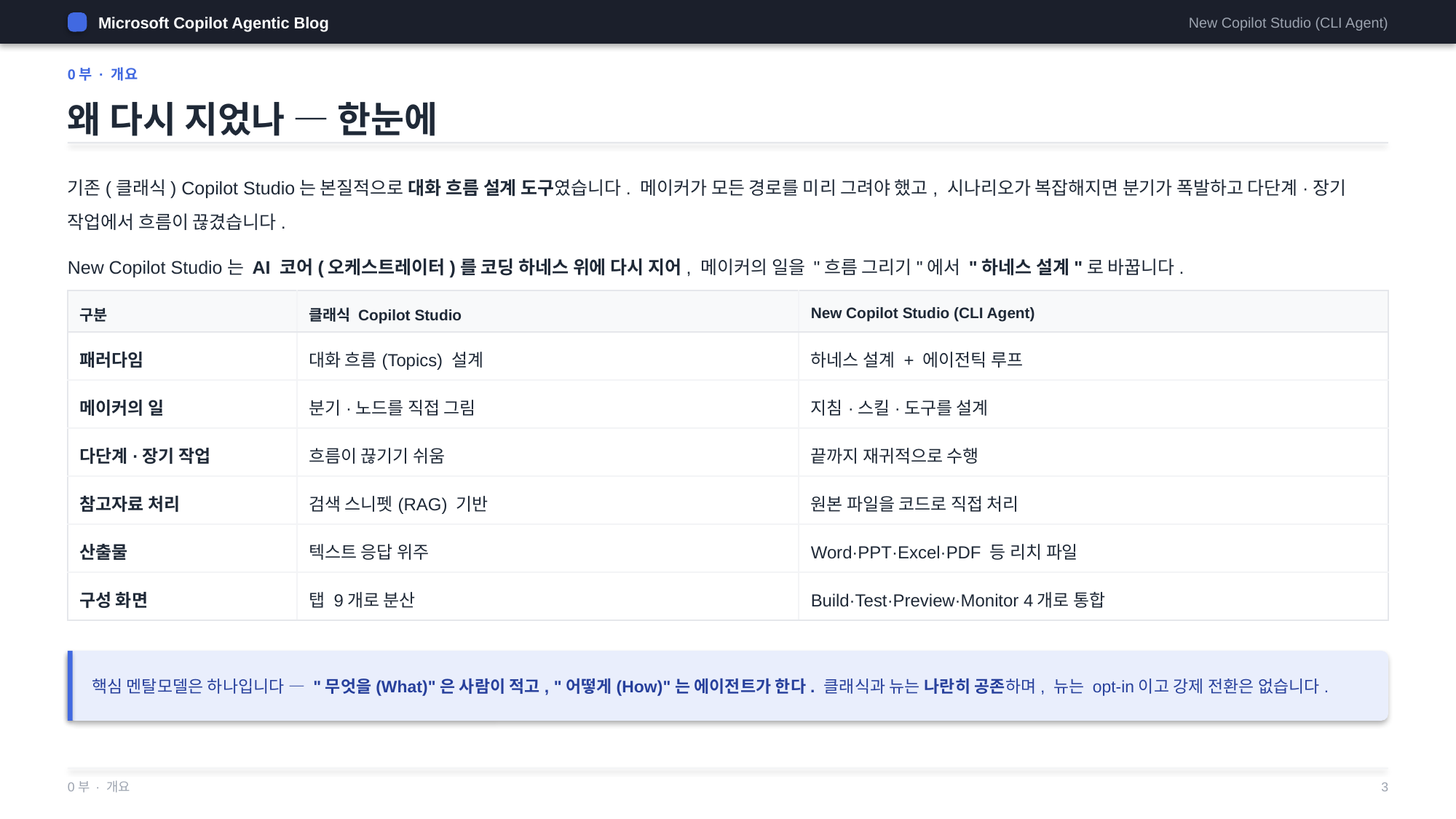

Microsoft Copilot Agentic Blog
New Copilot Studio (CLI Agent)

0부 · 개요
왜 다시 지었나 — 한눈에

기존(클래식) Copilot Studio는 본질적으로 대화 흐름 설계 도구였습니다. 메이커가 모든 경로를 미리 그려야 했고, 시나리오가 복잡해지면 분기가 폭발하고 다단계·장기 작업에서 흐름이 끊겼습니다.
New Copilot Studio는 AI 코어(오케스트레이터)를 코딩 하네스 위에 다시 지어, 메이커의 일을 "흐름 그리기"에서 "하네스 설계"로 바꿉니다.
| 구분 | 클래식 Copilot Studio | New Copilot Studio (CLI Agent) |
| --- | --- | --- |
| 패러다임 | 대화 흐름(Topics) 설계 | 하네스 설계 + 에이전틱 루프 |
| 메이커의 일 | 분기·노드를 직접 그림 | 지침·스킬·도구를 설계 |
| 다단계·장기 작업 | 흐름이 끊기기 쉬움 | 끝까지 재귀적으로 수행 |
| 참고자료 처리 | 검색 스니펫(RAG) 기반 | 원본 파일을 코드로 직접 처리 |
| 산출물 | 텍스트 응답 위주 | Word·PPT·Excel·PDF 등 리치 파일 |
| 구성 화면 | 탭 9개로 분산 | Build·Test·Preview·Monitor 4개로 통합 |

핵심 멘탈모델은 하나입니다 — "무엇을(What)"은 사람이 적고, "어떻게(How)"는 에이전트가 한다. 클래식과 뉴는 나란히 공존하며, 뉴는 opt-in이고 강제 전환은 없습니다.

0부 · 개요
3